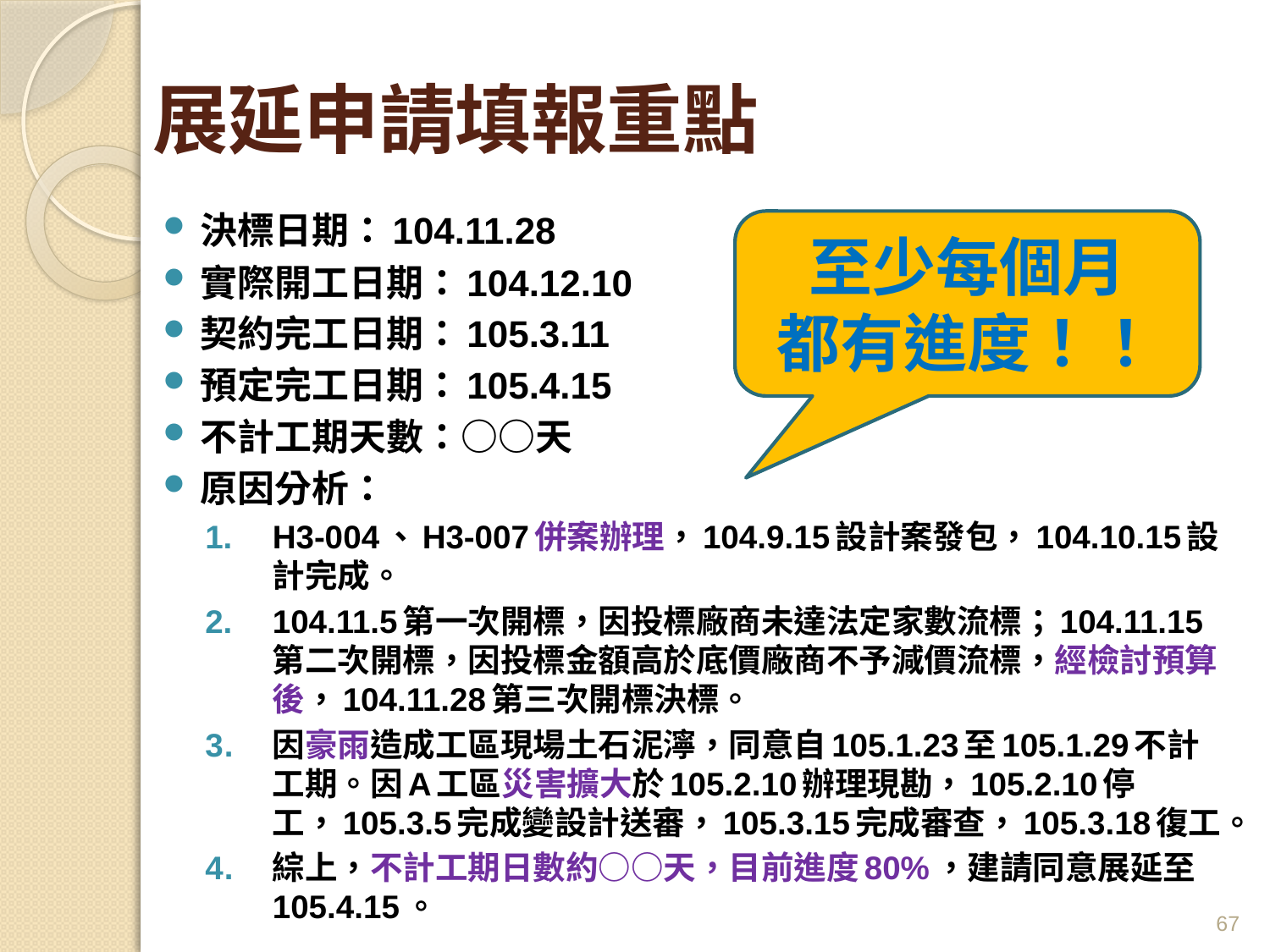

# 展延申請填報重點
決標日期：104.11.28
實際開工日期：104.12.10
契約完工日期：105.3.11
預定完工日期：105.4.15
不計工期天數：○○天
原因分析：
H3-004、H3-007併案辦理，104.9.15設計案發包，104.10.15設計完成。
104.11.5第一次開標，因投標廠商未達法定家數流標；104.11.15第二次開標，因投標金額高於底價廠商不予減價流標，經檢討預算後，104.11.28第三次開標決標。
因豪雨造成工區現場土石泥濘，同意自105.1.23至105.1.29不計工期。因A工區災害擴大於105.2.10辦理現勘，105.2.10停工，105.3.5完成變設計送審，105.3.15完成審查，105.3.18復工。
綜上，不計工期日數約○○天，目前進度80%，建請同意展延至105.4.15。
至少每個月
都有進度！！
67